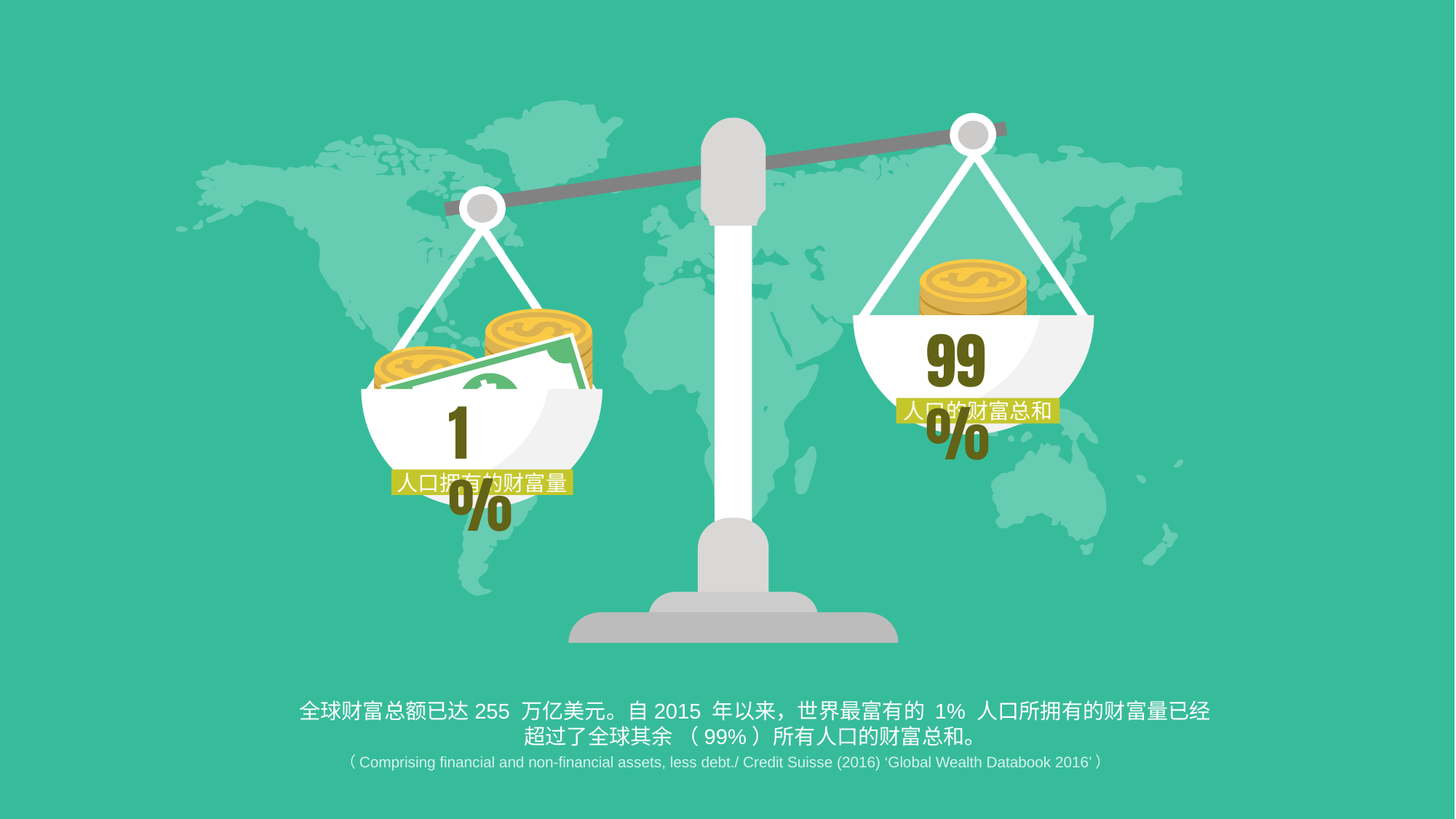

99%

人口的财富总和
1%

人口拥有的财富量

全球财富总额已达255 万亿美元。自2015 年以来，世界最富有的 1% 人口所拥有的财富量已经超过了全球其余 （99%）所有人口的财富总和。
（Comprising financial and non-financial assets, less debt./ Credit Suisse (2016) ‘Global Wealth Databook 2016’）